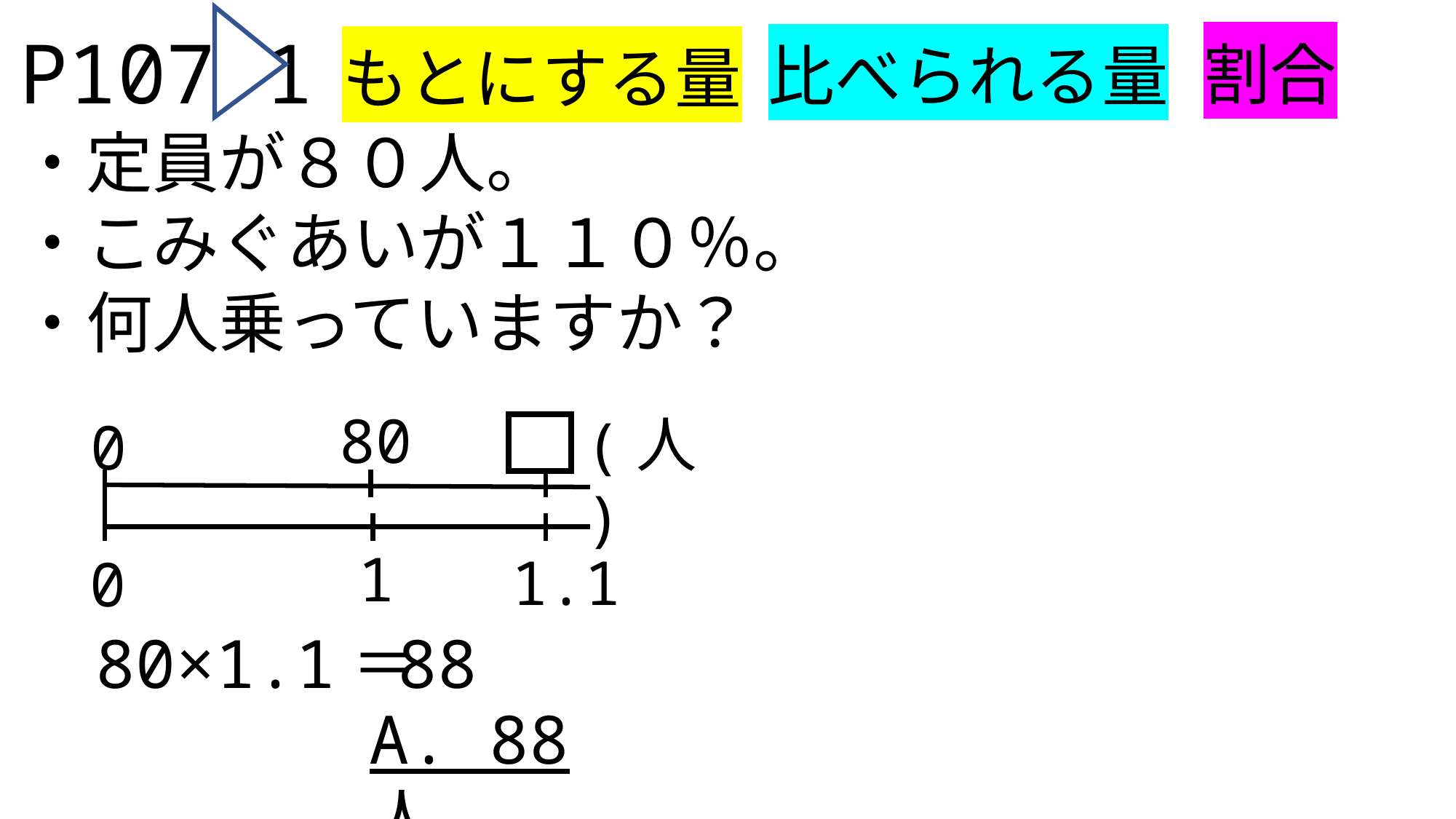

P107 1
・定員が８０人。
・こみぐあいが１１０％。
・何人乗っていますか？

割合
比べられる量
もとにする量
80
(人)
0

1
1.1
0
80×1.1＝
88
A. 88人